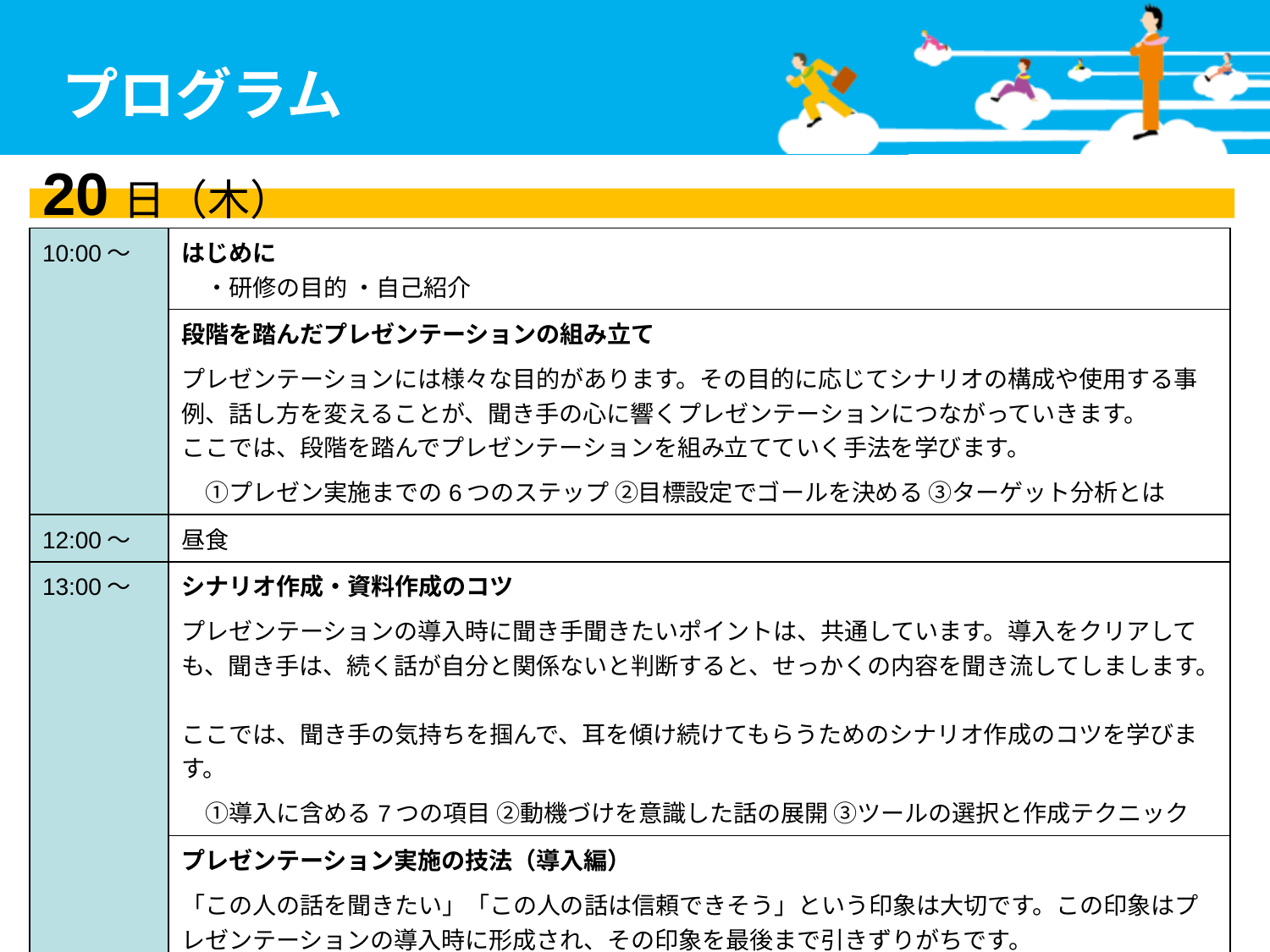

# プログラム
20日（木）

| 10:00～ | はじめに 　・研修の目的 ・自己紹介 |
| --- | --- |
|  | 段階を踏んだプレゼンテーションの組み立て プレゼンテーションには様々な目的があります。その目的に応じてシナリオの構成や使用する事例、話し方を変えることが、聞き手の心に響くプレゼンテーションにつながっていきます。 ここでは、段階を踏んでプレゼンテーションを組み立てていく手法を学びます。 　①プレゼン実施までの6つのステップ ②目標設定でゴールを決める ③ターゲット分析とは |
| 12:00～ | 昼食 |
| 13:00～ | シナリオ作成・資料作成のコツ プレゼンテーションの導入時に聞き手聞きたいポイントは、共通しています。導入をクリアしても、聞き手は、続く話が自分と関係ないと判断すると、せっかくの内容を聞き流してしまします。 ここでは、聞き手の気持ちを掴んで、耳を傾け続けてもらうためのシナリオ作成のコツを学びます。 　①導入に含める7つの項目 ②動機づけを意識した話の展開 ③ツールの選択と作成テクニック |
|  | プレゼンテーション実施の技法（導入編） 「この人の話を聞きたい」「この人の話は信頼できそう」という印象は大切です。この印象はプレゼンテーションの導入時に形成され、その印象を最後まで引きずりがちです。 ここでは、はじめによい印象をもってもらうためのポイントを学びます。 　①印象を決めるポイント　②ノンバーバル・コミュニケーション |